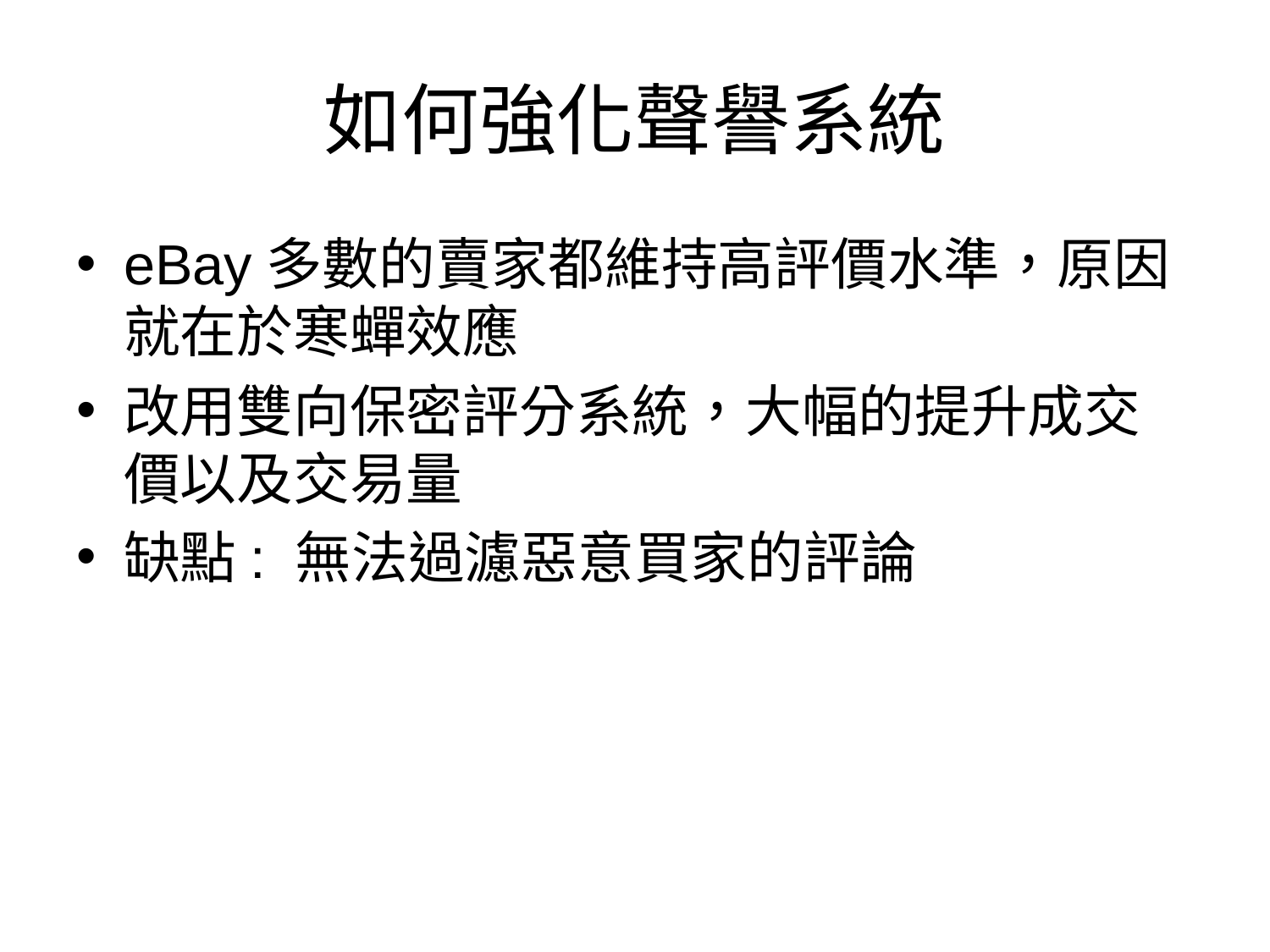

# 如何強化聲譽系統
eBay多數的賣家都維持高評價水準，原因就在於寒蟬效應
改用雙向保密評分系統，大幅的提升成交價以及交易量
缺點: 無法過濾惡意買家的評論